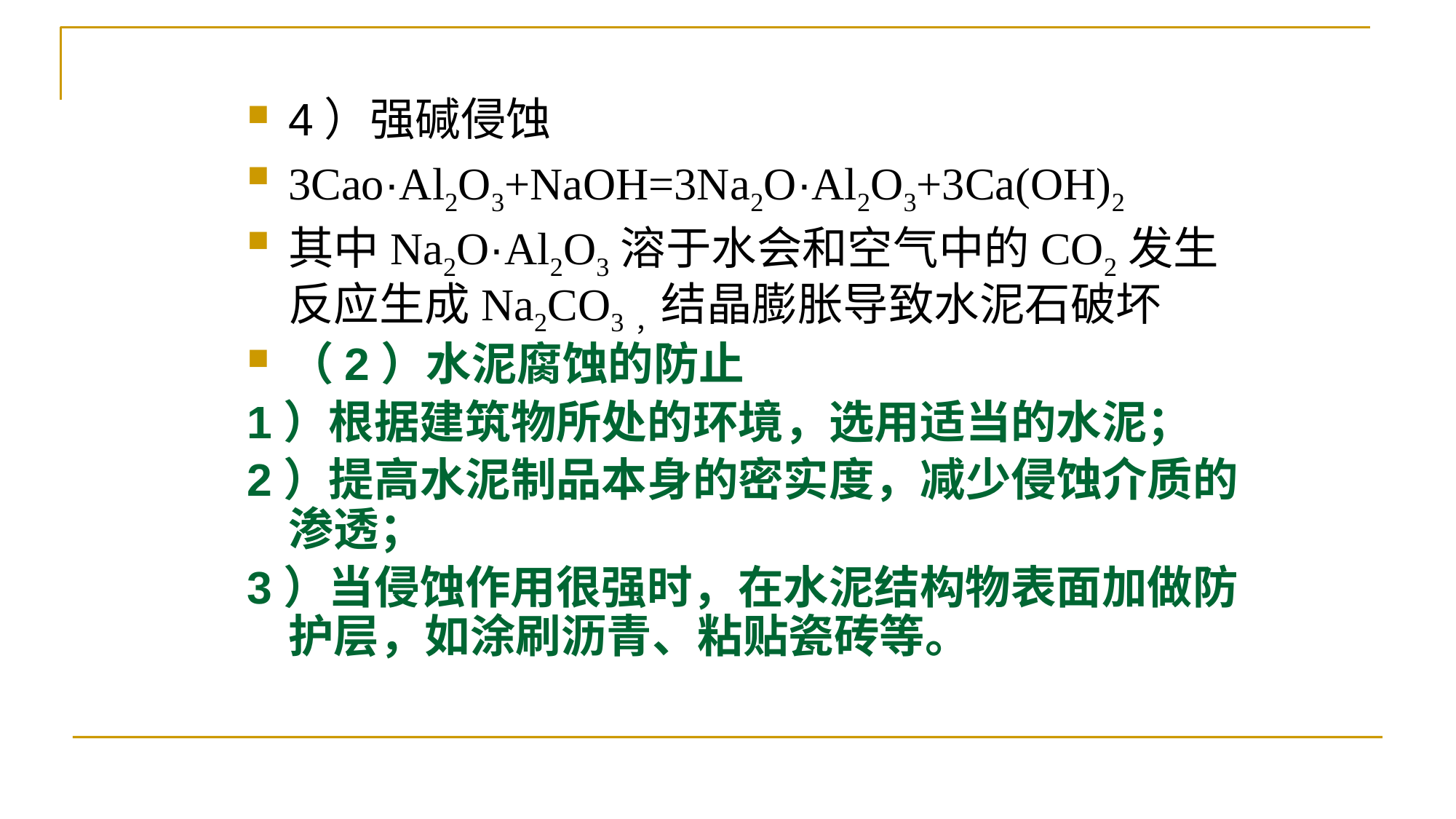

4）强碱侵蚀
3Cao·Al2O3+NaOH=3Na2O·Al2O3+3Ca(OH)2
其中Na2O·Al2O3溶于水会和空气中的CO2发生反应生成Na2CO3，结晶膨胀导致水泥石破坏
（2）水泥腐蚀的防止
1）根据建筑物所处的环境，选用适当的水泥；
2）提高水泥制品本身的密实度，减少侵蚀介质的渗透；
3）当侵蚀作用很强时，在水泥结构物表面加做防护层，如涂刷沥青、粘贴瓷砖等。